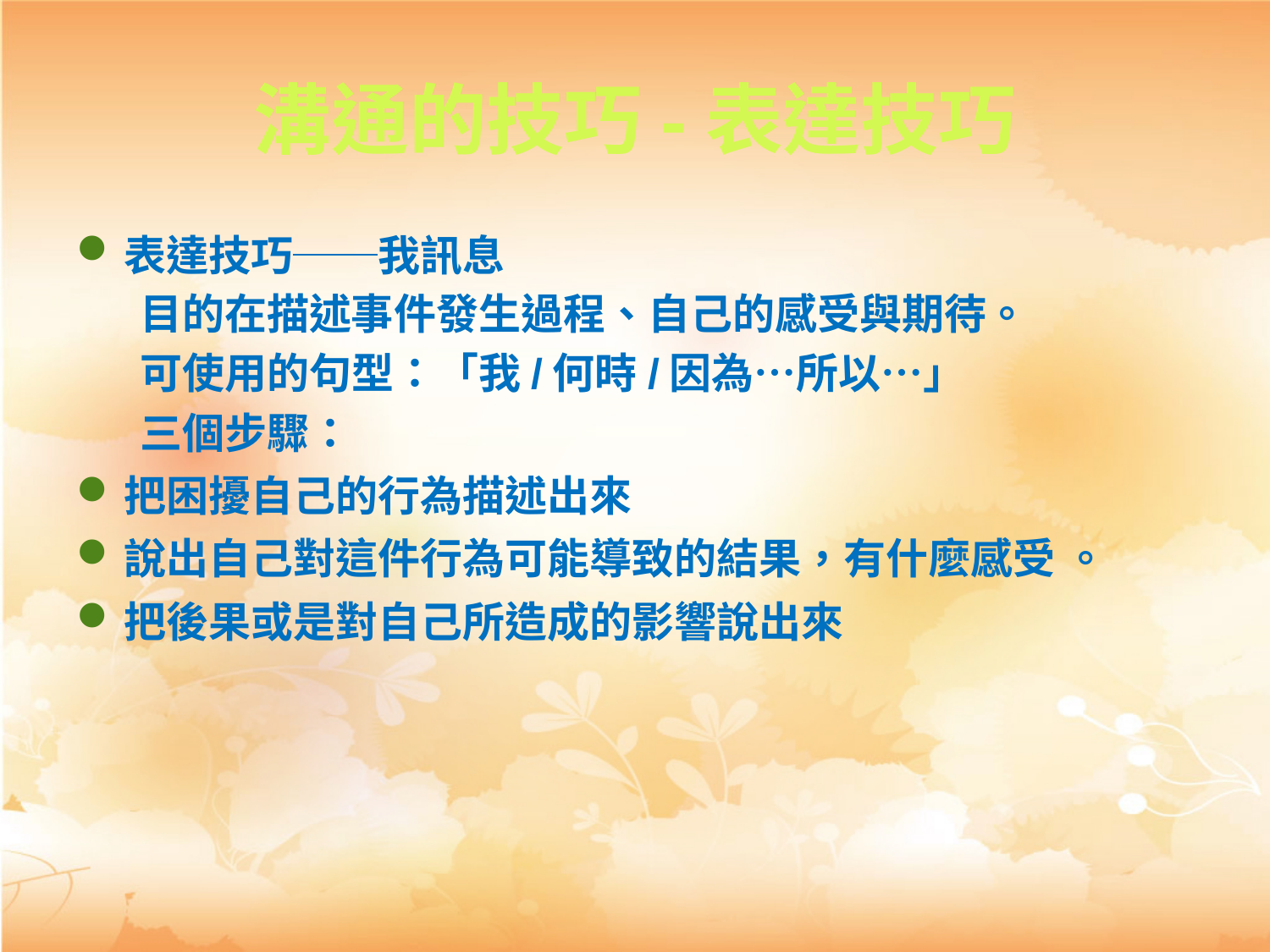

# 溝通的技巧-表達技巧
表達技巧──我訊息
目的在描述事件發生過程、自己的感受與期待。
可使用的句型：「我/何時/因為…所以…」
三個步驟：
把困擾自己的行為描述出來
說出自己對這件行為可能導致的結果，有什麼感受 。
把後果或是對自己所造成的影響說出來